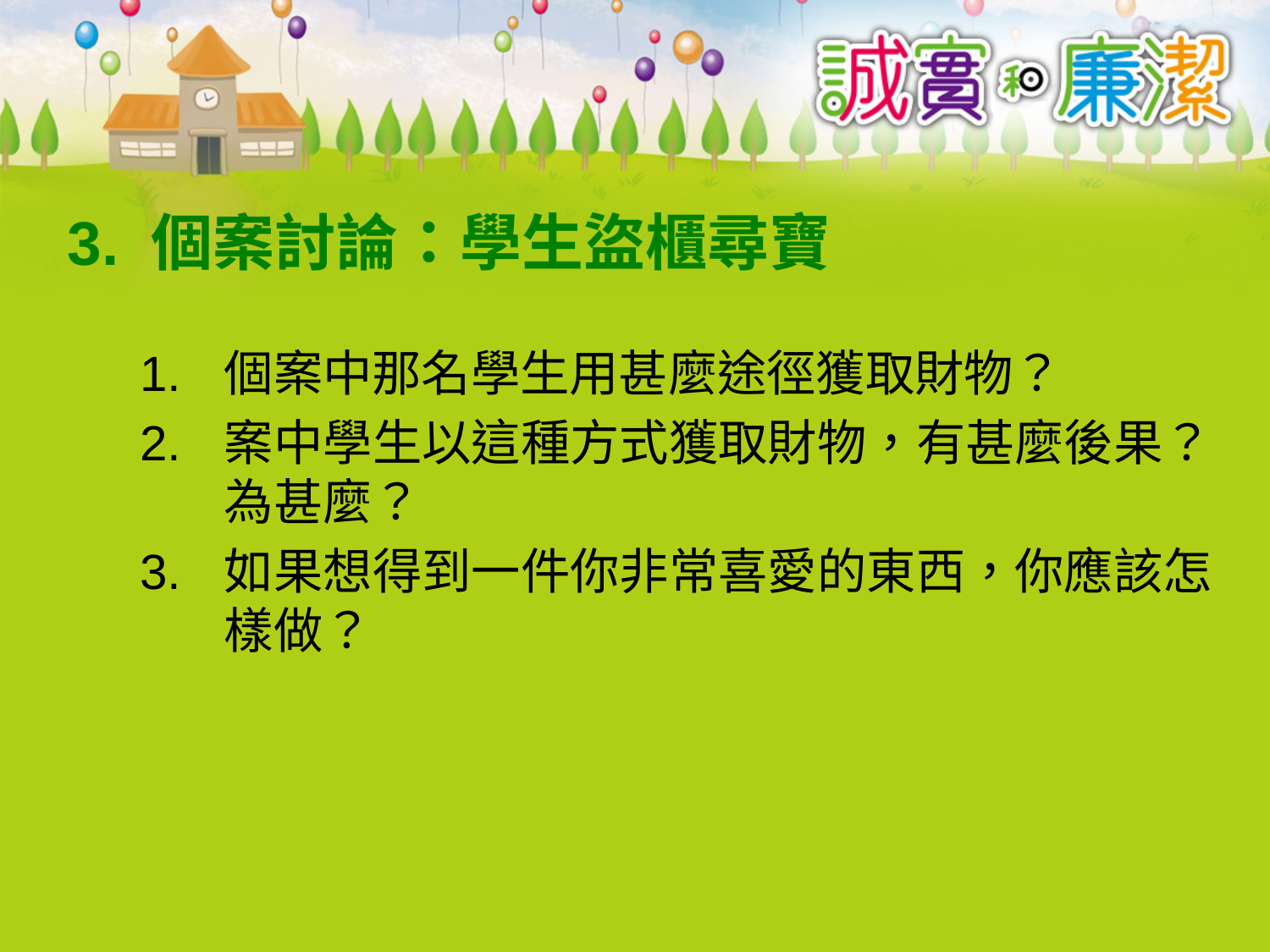

# 3. 個案討論：學生盜櫃尋寶
個案中那名學生用甚麼途徑獲取財物？
案中學生以這種方式獲取財物，有甚麼後果？為甚麼？
如果想得到一件你非常喜愛的東西，你應該怎樣做？